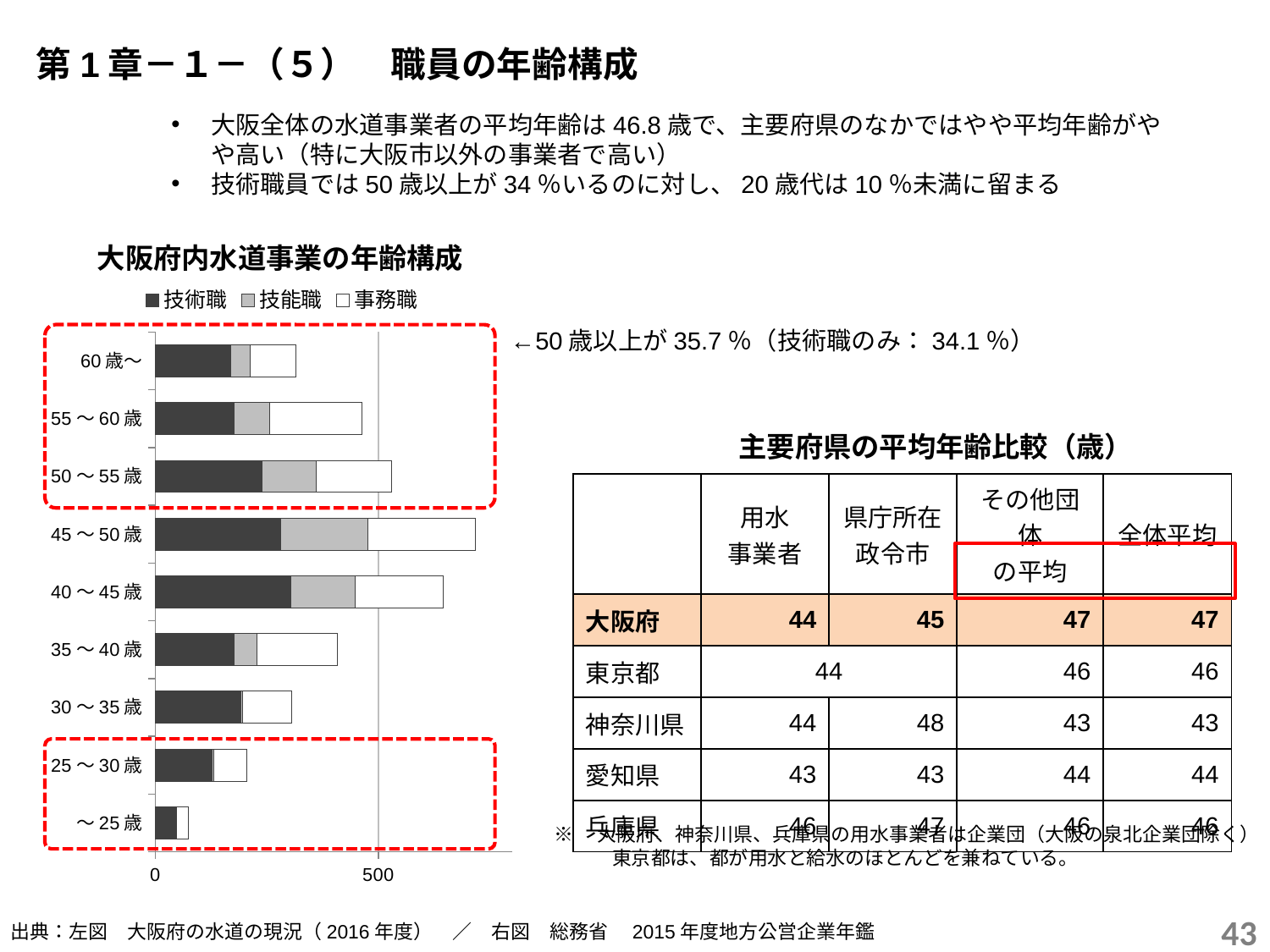

第1章－１－（５）　職員の年齢構成
大阪全体の水道事業者の平均年齢は46.8歳で、主要府県のなかではやや平均年齢がやや高い（特に大阪市以外の事業者で高い）
技術職員では50歳以上が34％いるのに対し、20歳代は10％未満に留まる
大阪府内水道事業の年齢構成

### Chart

| Category | 技術職 | 技能職 | 事務職 |
|---|---|---|---|
| ～25歳 | 46.0 | 2.0 | 26.0 |
| 25～30歳 | 128.0 | 3.0 | 75.0 |
| 30～35歳 | 192.0 | 4.0 | 110.0 |
| 35～40歳 | 177.0 | 51.0 | 181.0 |
| 40～45歳 | 305.0 | 144.0 | 197.0 |
| 45～50歳 | 281.0 | 196.0 | 240.0 |
| 50～55歳 | 239.0 | 122.0 | 168.0 |
| 55～60歳 | 177.0 | 80.0 | 206.0 |
| 60歳～ | 169.0 | 44.0 | 102.0 |
←50歳以上が35.7％（技術職のみ：34.1％）

主要府県の平均年齢比較（歳）
|  | 用水 事業者 | 県庁所在 政令市 | その他団体 の平均 | 全体平均 |
| --- | --- | --- | --- | --- |
| 大阪府 | 44 | 45 | 47 | 47 |
| 東京都 | 44 |  | 46 | 46 |
| 神奈川県 | 44 | 48 | 43 | 43 |
| 愛知県 | 43 | 43 | 44 | 44 |
| 兵庫県 | 46 | 47 | 46 | 46 |

※　大阪府、神奈川県、兵庫県の用水事業者は企業団（大阪の泉北企業団除く）
　　　東京都は、都が用水と給水のほとんどを兼ねている。
43
出典：左図　大阪府の水道の現況（2016年度）　／　右図　総務省　2015年度地方公営企業年鑑